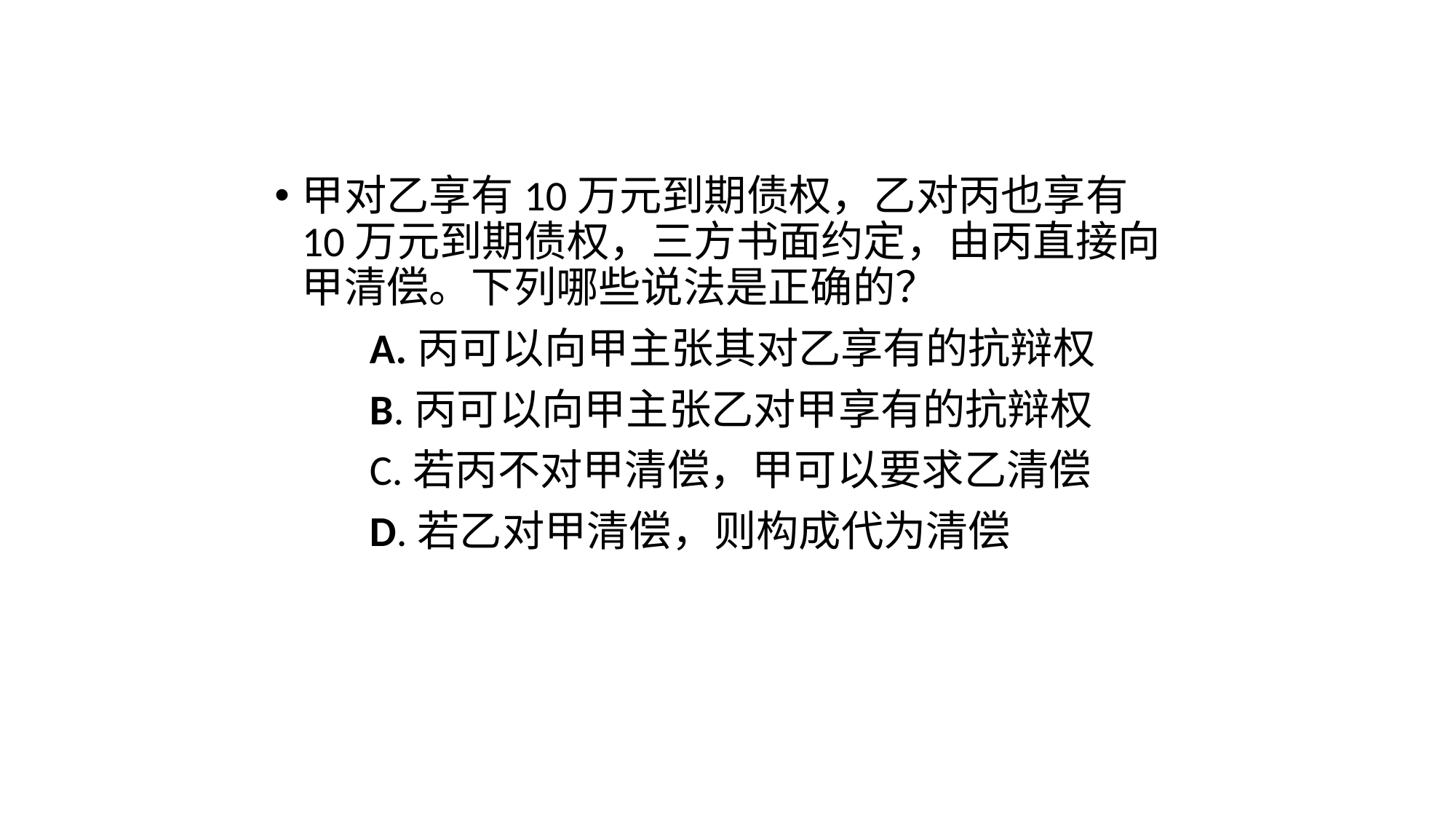

甲对乙享有10万元到期债权，乙对丙也享有10万元到期债权，三方书面约定，由丙直接向甲清偿。下列哪些说法是正确的？
　　A.丙可以向甲主张其对乙享有的抗辩权
　　B.丙可以向甲主张乙对甲享有的抗辩权
　　C.若丙不对甲清偿，甲可以要求乙清偿
　　D.若乙对甲清偿，则构成代为清偿